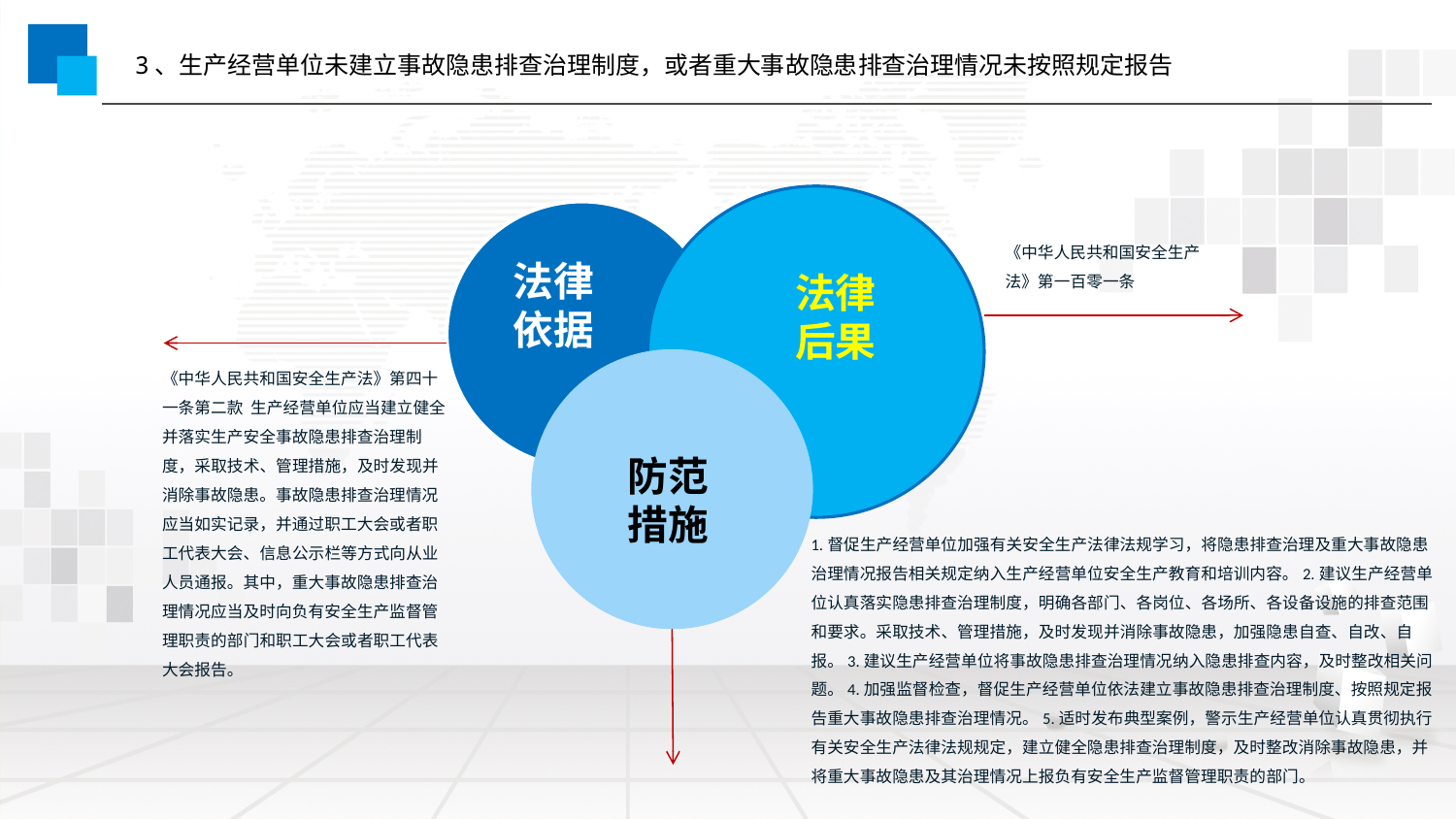

3、生产经营单位未建立事故隐患排查治理制度，或者重大事故隐患排查治理情况未按照规定报告

《中华人民共和国安全生产法》第一百零一条
法律依据
法律后果

《中华人民共和国安全生产法》第四十一条第二款  生产经营单位应当建立健全并落实生产安全事故隐患排查治理制度，采取技术、管理措施，及时发现并消除事故隐患。事故隐患排查治理情况应当如实记录，并通过职工大会或者职工代表大会、信息公示栏等方式向从业人员通报。其中，重大事故隐患排查治理情况应当及时向负有安全生产监督管理职责的部门和职工大会或者职工代表大会报告。
防范措施
1.督促生产经营单位加强有关安全生产法律法规学习，将隐患排查治理及重大事故隐患治理情况报告相关规定纳入生产经营单位安全生产教育和培训内容。2.建议生产经营单位认真落实隐患排查治理制度，明确各部门、各岗位、各场所、各设备设施的排查范围和要求。采取技术、管理措施，及时发现并消除事故隐患，加强隐患自查、自改、自报。3.建议生产经营单位将事故隐患排查治理情况纳入隐患排查内容，及时整改相关问题。4.加强监督检查，督促生产经营单位依法建立事故隐患排查治理制度、按照规定报告重大事故隐患排查治理情况。5.适时发布典型案例，警示生产经营单位认真贯彻执行有关安全生产法律法规规定，建立健全隐患排查治理制度，及时整改消除事故隐患，并将重大事故隐患及其治理情况上报负有安全生产监督管理职责的部门。